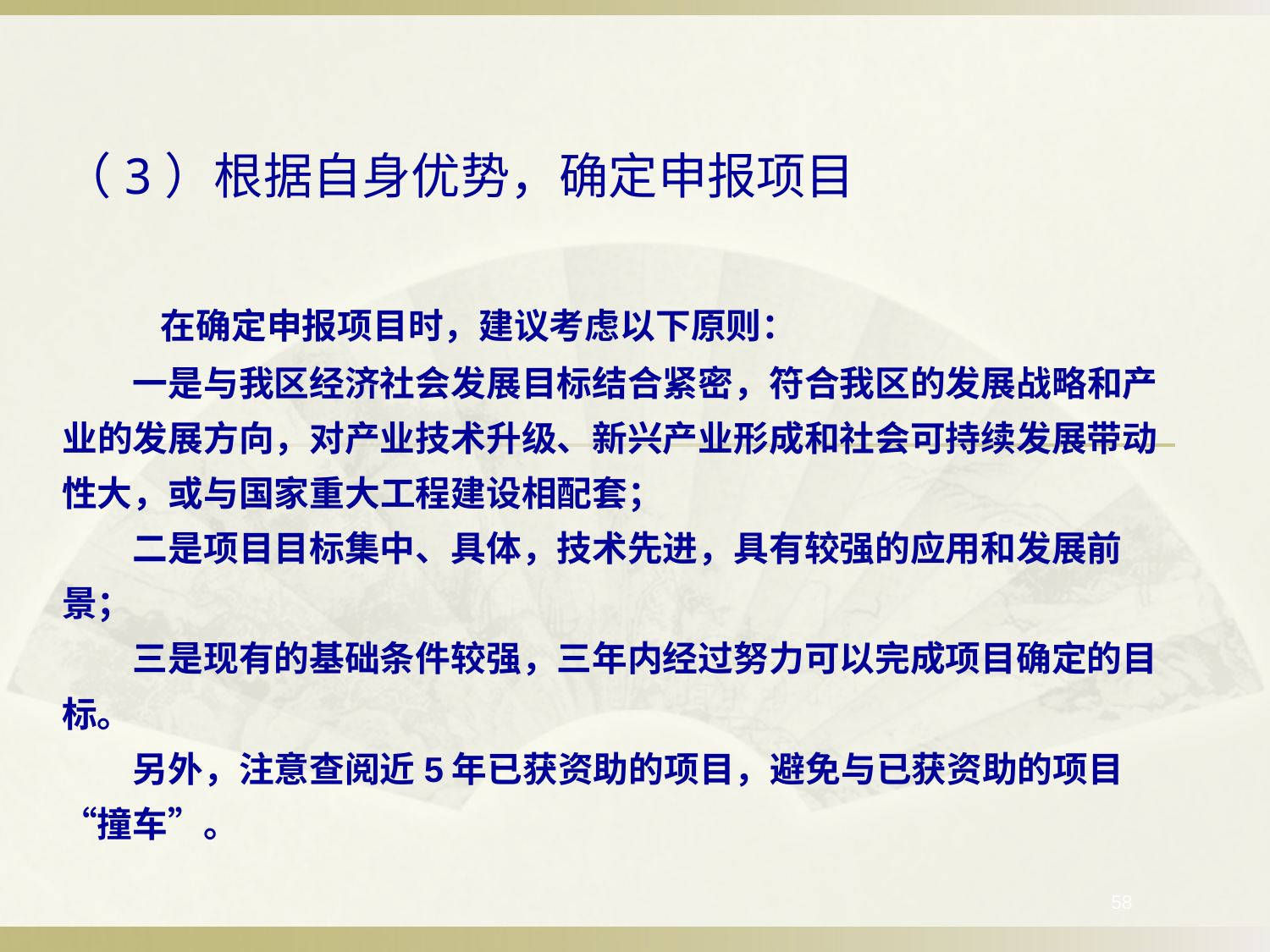

（3）根据自身优势，确定申报项目

　　在确定申报项目时，建议考虑以下原则：
　　一是与我区经济社会发展目标结合紧密，符合我区的发展战略和产业的发展方向，对产业技术升级、新兴产业形成和社会可持续发展带动性大，或与国家重大工程建设相配套；
　　二是项目目标集中、具体，技术先进，具有较强的应用和发展前景；
　　三是现有的基础条件较强，三年内经过努力可以完成项目确定的目标。
　　另外，注意查阅近5年已获资助的项目，避免与已获资助的项目“撞车”。
58